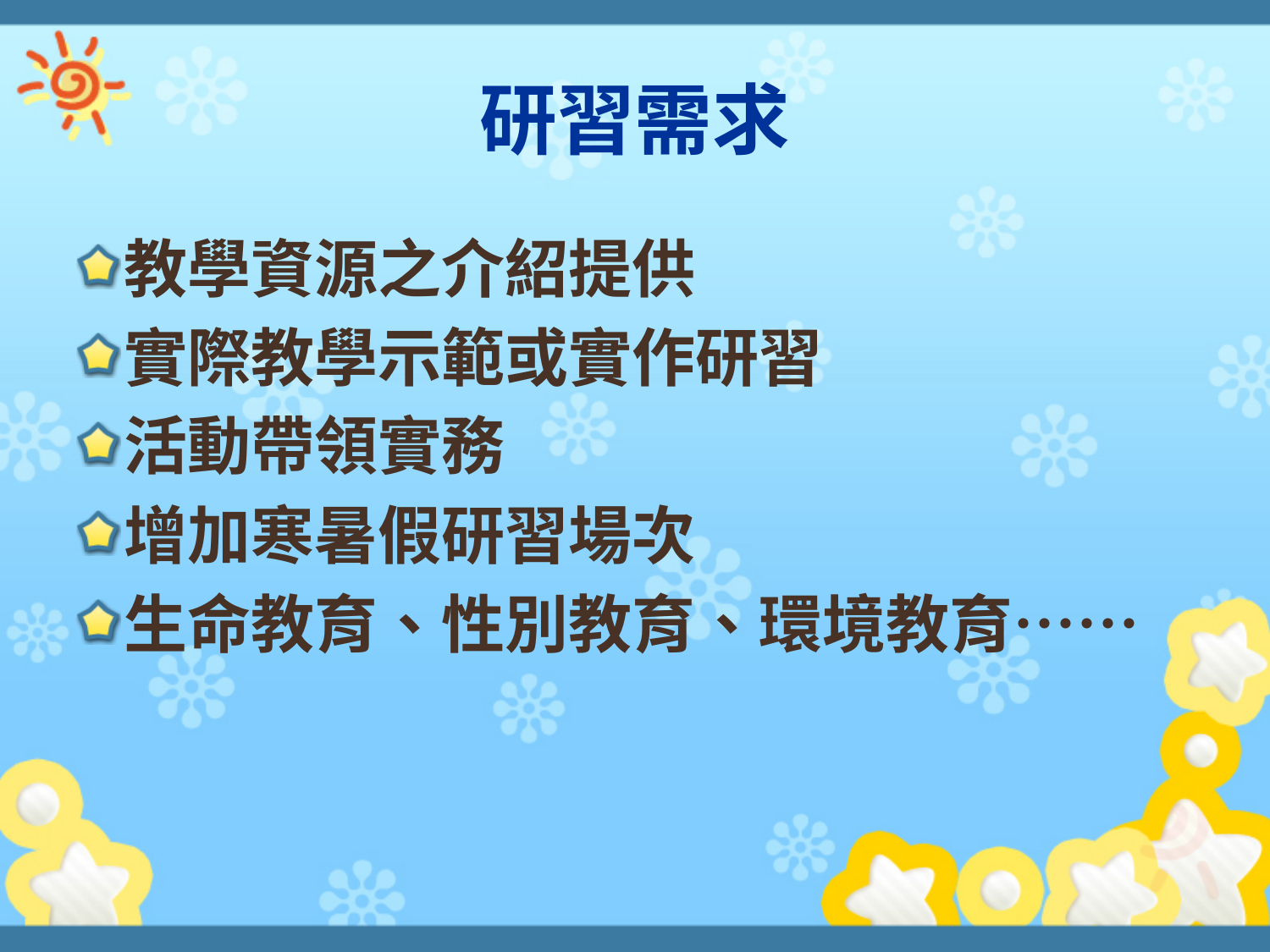

# 研習需求
教學資源之介紹提供
實際教學示範或實作研習
活動帶領實務
增加寒暑假研習場次
生命教育、性別教育、環境教育……